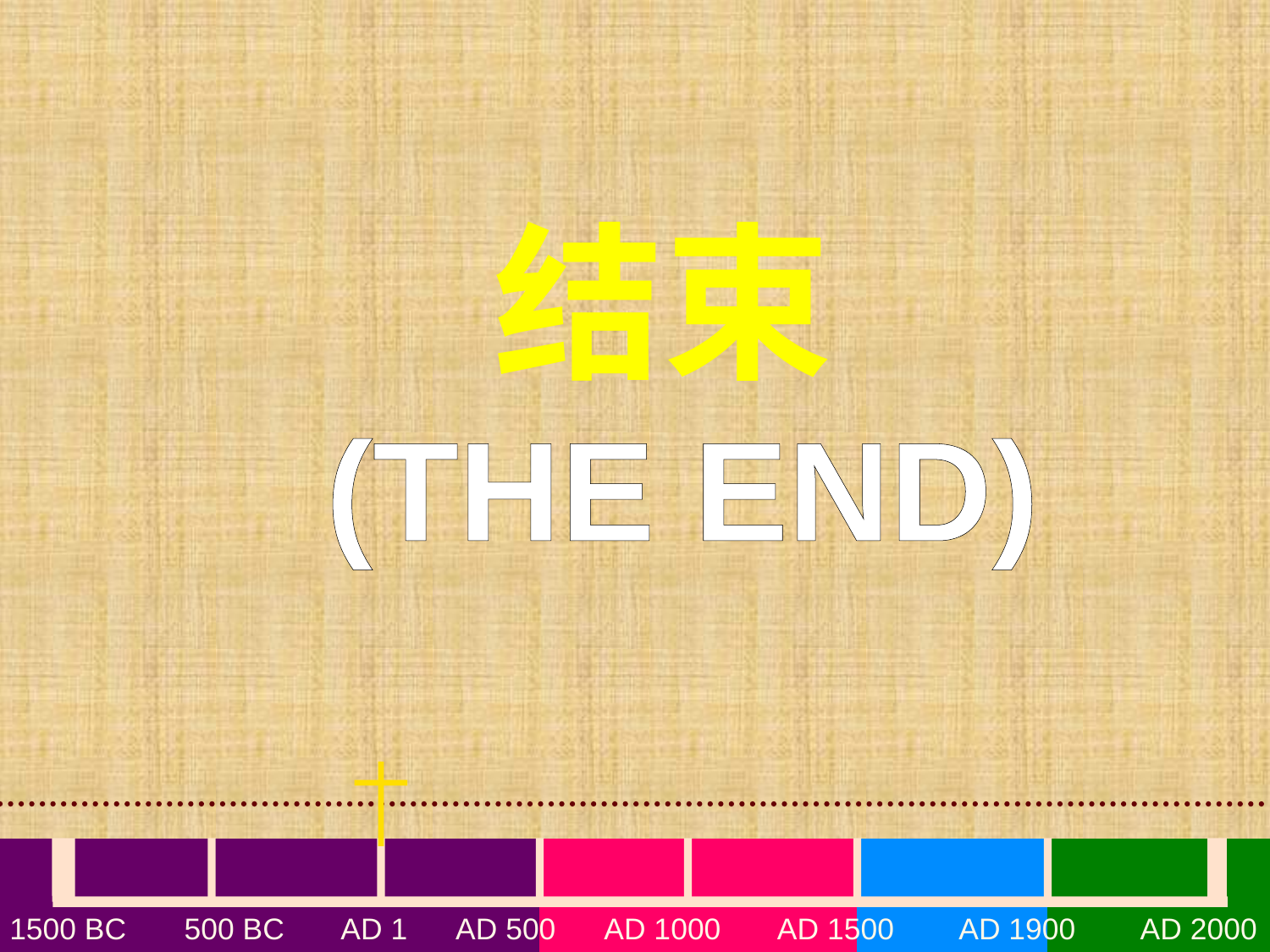

结束
(THE END)

1500 BC       500 BC       AD 1      AD 500      AD 1000       AD 1500        AD 1900        AD 2000
1500 BC          500 BC         AD1         AD 500         AD 1000         AD 1500          AD 1900       AD 2000